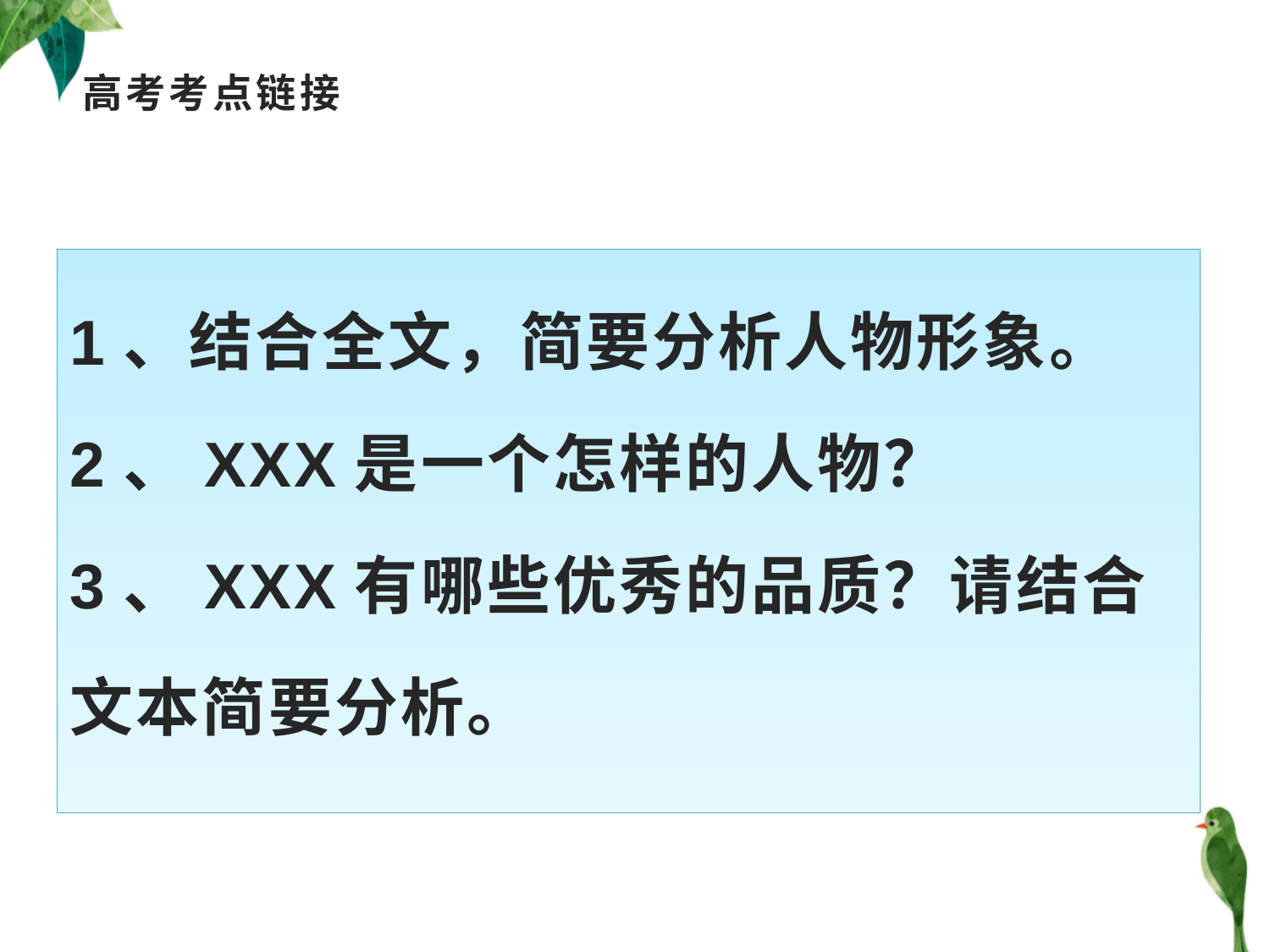

# 高考考点链接
1、结合全文，简要分析人物形象。
2、XXX是一个怎样的人物？
3、XXX有哪些优秀的品质？请结合文本简要分析。